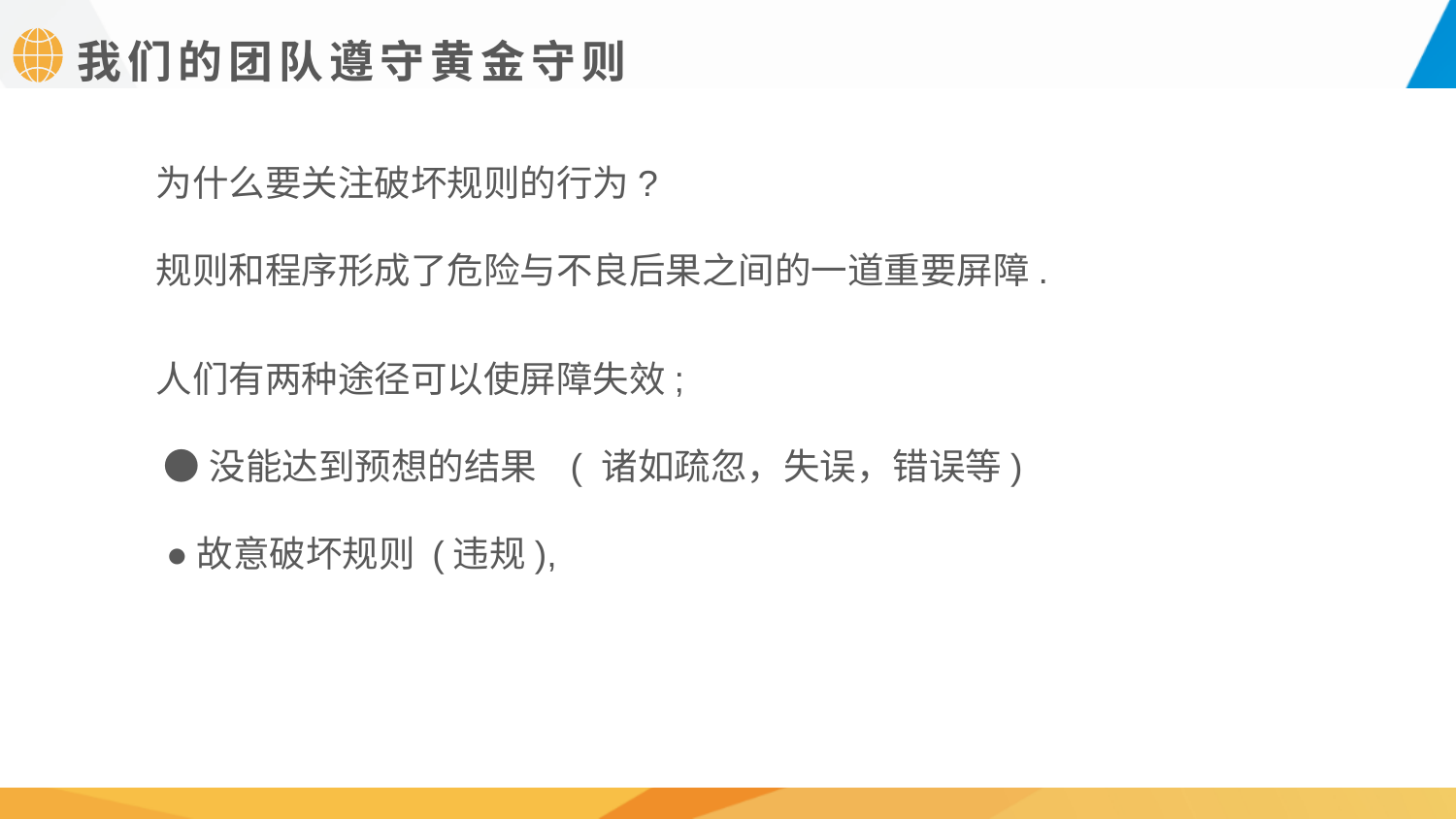

我们的团队遵守黄金守则

为什么要关注破坏规则的行为?
规则和程序形成了危险与不良后果之间的一道重要屏障.
人们有两种途径可以使屏障失效;
 ●没能达到预想的结果   ( 诸如疏忽，失误，错误等)
 ●故意破坏规则 (违规),